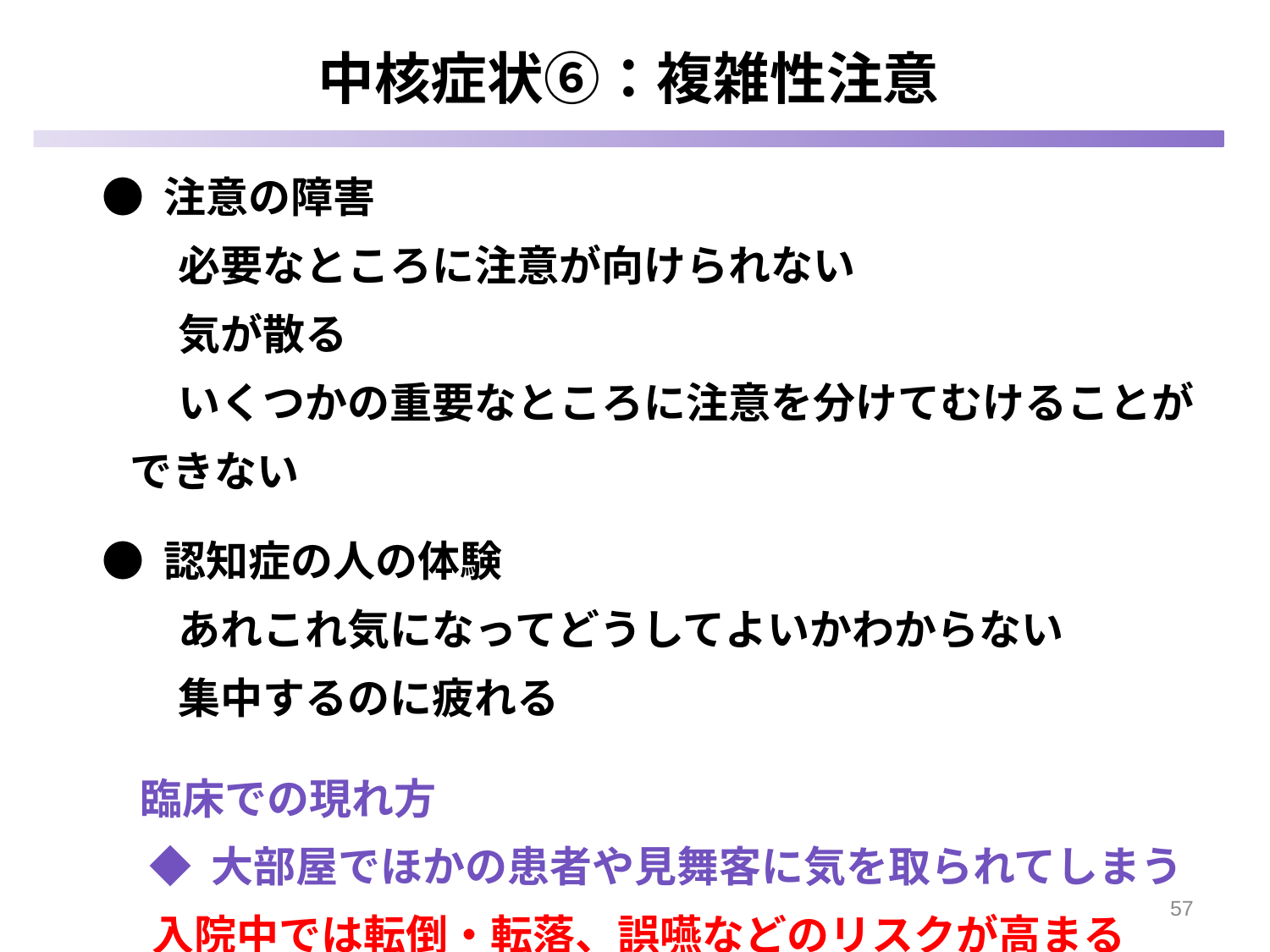

中核症状⑥：複雑性注意

  ● 注意の障害
	    必要なところに注意が向けられない
	    気が散る
	    いくつかの重要なところに注意を分けてむけることができない
  ● 認知症の人の体験
	    あれこれ気になってどうしてよいかわからない
	    集中するのに疲れる
     臨床での現れ方
       ◆ 大部屋でほかの患者や見舞客に気を取られてしまう
入院中では転倒・転落、誤嚥などのリスクが高まる
57